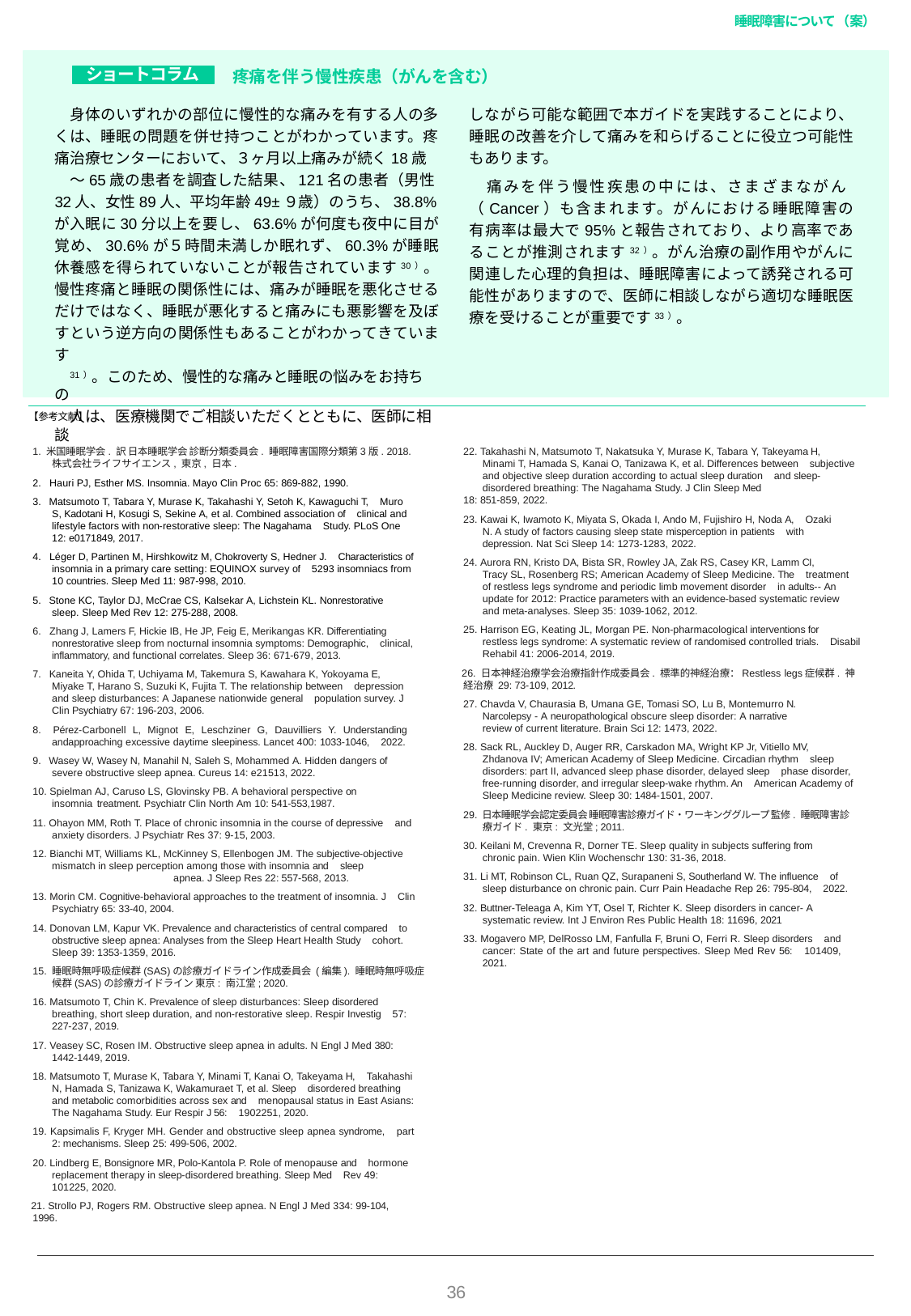

睡眠障害について（案）

疼痛を伴う慢性疾患（がんを含む）
ショートコラム
身体のいずれかの部位に慢性的な痛みを有する人の多くは、睡眠の問題を併せ持つことがわかっています。疼痛治療センターにおいて、３ヶ月以上痛みが続く18歳
～65歳の患者を調査した結果、121名の患者（男性32人、女性89人、平均年齢49±９歳）のうち、38.8%が入眠に30分以上を要し、63.6%が何度も夜中に目が覚め、30.6%が５時間未満しか眠れず、60.3%が睡眠休養感を得られていないことが報告されています30）。慢性疼痛と睡眠の関係性には、痛みが睡眠を悪化させるだけではなく、睡眠が悪化すると痛みにも悪影響を及ぼすという逆方向の関係性もあることがわかってきています
31）。このため、慢性的な痛みと睡眠の悩みをお持ちの
人は、医療機関でご相談いただくとともに、医師に相談
しながら可能な範囲で本ガイドを実践することにより、睡眠の改善を介して痛みを和らげることに役⽴つ可能性もあります。
痛みを伴う慢性疾患の中には、さまざまながん
（Cancer）も含まれます。がんにおける睡眠障害の有病率は最大で95%と報告されており、より高率であることが推測されます32）。がん治療の副作用やがんに関連した心理的負担は、睡眠障害によって誘発される可能性がありますので、医師に相談しながら適切な睡眠医療を受けることが重要です33）。

【参考文献】
1. 米国睡眠学会. 訳 日本睡眠学会 診断分類委員会. 睡眠障害国際分類第3版. 2018.
株式会社ライフサイエンス, 東京, 日本.
2. Hauri PJ, Esther MS. Insomnia. Mayo Clin Proc 65: 869-882, 1990.
3. Matsumoto T, Tabara Y, Murase K, Takahashi Y, Setoh K, Kawaguchi T, Muro S, Kadotani H, Kosugi S, Sekine A, et al. Combined association of clinical and lifestyle factors with non-restorative sleep: The Nagahama Study. PLoS One 12: e0171849, 2017.
4. Léger D, Partinen M, Hirshkowitz M, Chokroverty S, Hedner J. Characteristics of insomnia in a primary care setting: EQUINOX survey of 5293 insomniacs from 10 countries. Sleep Med 11: 987-998, 2010.
5. Stone KC, Taylor DJ, McCrae CS, Kalsekar A, Lichstein KL. Nonrestorative sleep. Sleep Med Rev 12: 275-288, 2008.
6. Zhang J, Lamers F, Hickie IB, He JP, Feig E, Merikangas KR. Differentiating nonrestorative sleep from nocturnal insomnia symptoms: Demographic, clinical, inflammatory, and functional correlates. Sleep 36: 671-679, 2013.
7. Kaneita Y, Ohida T, Uchiyama M, Takemura S, Kawahara K, Yokoyama E, Miyake T, Harano S, Suzuki K, Fujita T. The relationship between depression and sleep disturbances: A Japanese nationwide general population survey. J Clin Psychiatry 67: 196-203, 2006.
8. Pérez-Carbonell L, Mignot E, Leschziner G, Dauvilliers Y. Understanding andapproaching excessive daytime sleepiness. Lancet 400: 1033-1046, 2022.
9. Wasey W, Wasey N, Manahil N, Saleh S, Mohammed A. Hidden dangers of severe obstructive sleep apnea. Cureus 14: e21513, 2022.
10. Spielman AJ, Caruso LS, Glovinsky PB. A behavioral perspective on insomnia treatment. Psychiatr Clin North Am 10: 541-553,1987.
11. Ohayon MM, Roth T. Place of chronic insomnia in the course of depressive and anxiety disorders. J Psychiatr Res 37: 9-15, 2003.
12. Bianchi MT, Williams KL, McKinney S, Ellenbogen JM. The subjective-objective mismatch in sleep perception among those with insomnia and sleep	apnea. J Sleep Res 22: 557-568, 2013.
13. Morin CM. Cognitive-behavioral approaches to the treatment of insomnia. J Clin Psychiatry 65: 33-40, 2004.
14. Donovan LM, Kapur VK. Prevalence and characteristics of central compared to obstructive sleep apnea: Analyses from the Sleep Heart Health Study cohort.  Sleep 39: 1353-1359, 2016.
15. 睡眠時無呼吸症候群(SAS)の診療ガイドライン作成委員会 (編集). 睡眠時無呼吸症候群(SAS)の診療ガイドライン 東京: 南江堂; 2020.
16. Matsumoto T, Chin K. Prevalence of sleep disturbances: Sleep disordered breathing, short sleep duration, and non-restorative sleep. Respir Investig 57: 227-237, 2019.
17. Veasey SC, Rosen IM. Obstructive sleep apnea in adults. N Engl J Med 380: 1442-1449, 2019.
18. Matsumoto T, Murase K, Tabara Y, Minami T, Kanai O, Takeyama H, Takahashi N, Hamada S, Tanizawa K, Wakamuraet T, et al. Sleep disordered breathing and metabolic comorbidities across sex and menopausal status in East Asians: The Nagahama Study. Eur Respir J 56: 1902251, 2020.
19. Kapsimalis F, Kryger MH. Gender and obstructive sleep apnea syndrome, part 2: mechanisms. Sleep 25: 499-506, 2002.
20. Lindberg E, Bonsignore MR, Polo-Kantola P. Role of menopause and hormone replacement therapy in sleep-disordered breathing. Sleep Med Rev 49: 101225, 2020.
21. Strollo PJ, Rogers RM. Obstructive sleep apnea. N Engl J Med 334: 99-104,
1996.
22. Takahashi N, Matsumoto T, Nakatsuka Y, Murase K, Tabara Y, Takeyama H, Minami T, Hamada S, Kanai O, Tanizawa K, et al. Differences between subjective and objective sleep duration according to actual sleep duration and sleep-disordered breathing: The Nagahama Study. J Clin Sleep Med
18: 851-859, 2022.
23. Kawai K, Iwamoto K, Miyata S, Okada I, Ando M, Fujishiro H, Noda A, Ozaki N. A study of factors causing sleep state misperception in patients with depression. Nat Sci Sleep 14: 1273-1283, 2022.
24. Aurora RN, Kristo DA, Bista SR, Rowley JA, Zak RS, Casey KR, Lamm CI, Tracy SL, Rosenberg RS; American Academy of Sleep Medicine. The treatment of restless legs syndrome and periodic limb movement disorder in adults-- An update for 2012: Practice parameters with an evidence-based systematic review and meta-analyses. Sleep 35: 1039-1062, 2012.
25. Harrison EG, Keating JL, Morgan PE. Non-pharmacological interventions for restless legs syndrome: A systematic review of randomised controlled trials. Disabil Rehabil 41: 2006-2014, 2019.
26. 日本神経治療学会治療指針作成委員会. 標準的神経治療：Restless legs症候群. 神
経治療 29: 73-109, 2012.
27. Chavda V, Chaurasia B, Umana GE, Tomasi SO, Lu B, Montemurro N. Narcolepsy - A neuropathological obscure sleep disorder: A narrative review of current literature. Brain Sci 12: 1473, 2022.
28. Sack RL, Auckley D, Auger RR, Carskadon MA, Wright KP Jr, Vitiello MV, Zhdanova IV; American Academy of Sleep Medicine. Circadian rhythm sleep disorders: part II, advanced sleep phase disorder, delayed sleep phase disorder, free-running disorder, and irregular sleep-wake rhythm. An American Academy of Sleep Medicine review. Sleep 30: 1484-1501, 2007.
29. 日本睡眠学会認定委員会 睡眠障害診療ガイド・ワーキンググループ 監修. 睡眠障害診療ガイド. 東京: 文光堂; 2011.
30. Keilani M, Crevenna R, Dorner TE. Sleep quality in subjects suffering from chronic pain. Wien Klin Wochenschr 130: 31-36, 2018.
31. Li MT, Robinson CL, Ruan QZ, Surapaneni S, Southerland W. The influence of sleep disturbance on chronic pain. Curr Pain Headache Rep 26: 795-804, 2022.
32. Buttner-Teleaga A, Kim YT, Osel T, Richter K. Sleep disorders in cancer- A systematic review. Int J Environ Res Public Health 18: 11696, 2021
33. Mogavero MP, DelRosso LM, Fanfulla F, Bruni O, Ferri R. Sleep disorders and cancer: State of the art and future perspectives. Sleep Med Rev 56: 101409, 2021.
36